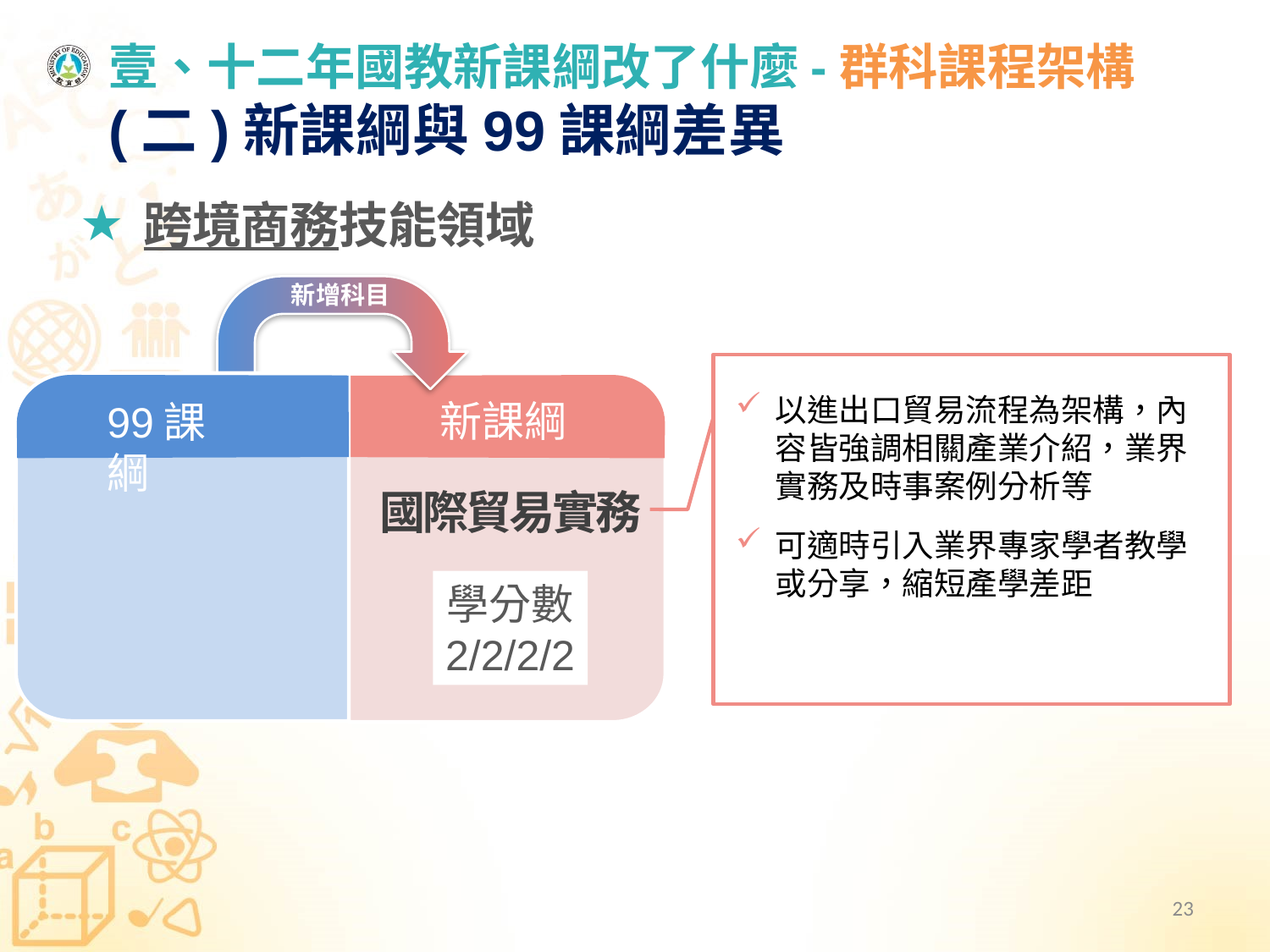

# 壹、十二年國教新課綱改了什麼-群科課程架構 (二)新課綱與99課綱差異
跨境商務技能領域
新增科目

以進出口貿易流程為架構，內容皆強調相關產業介紹，業界實務及時事案例分析等
可適時引入業界專家學者教學或分享，縮短產學差距

99課綱

國際貿易實務

新課綱
學分數
2/2/2/2
23